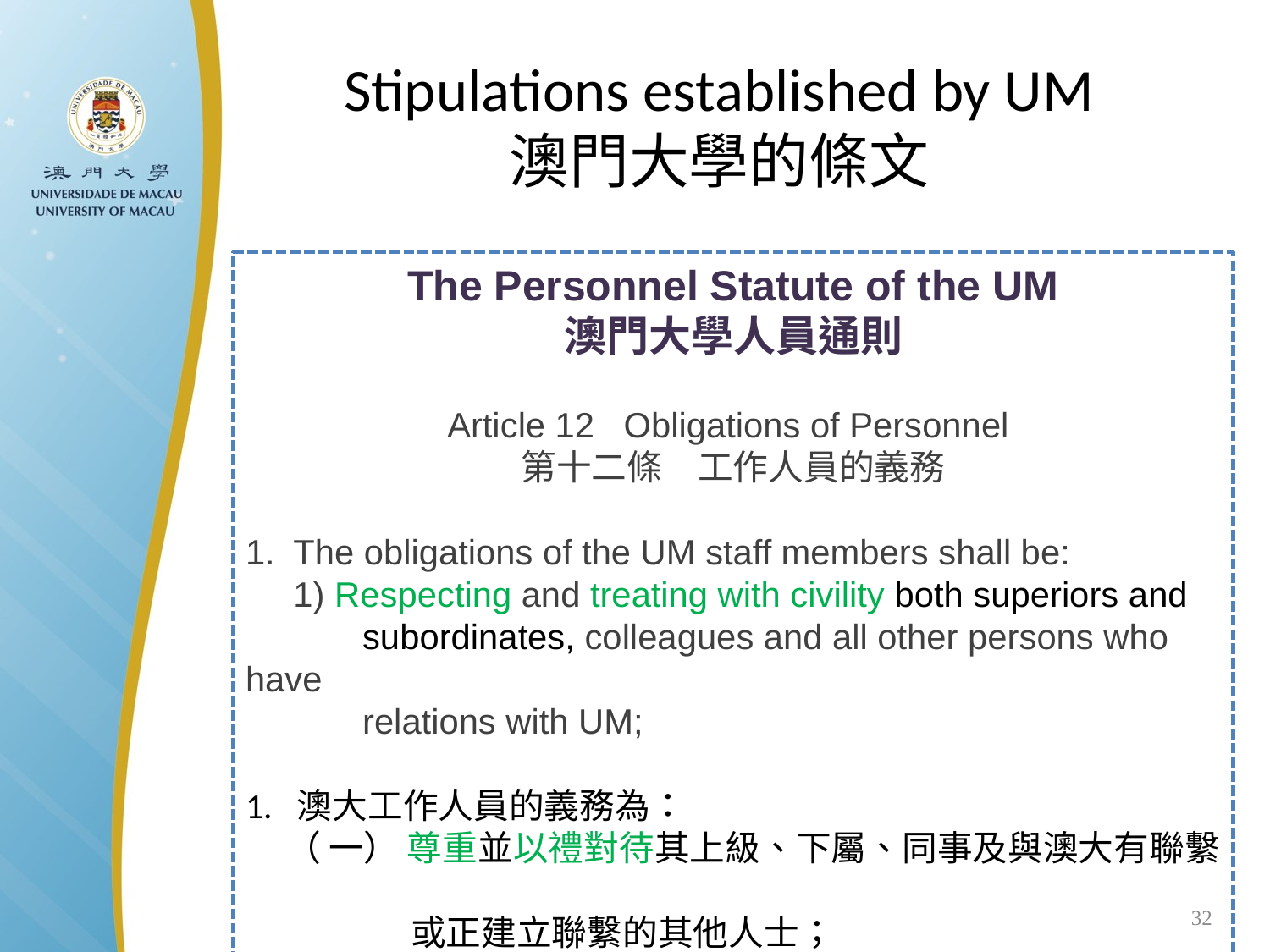

Stipulations established by UM
澳門大學的條文
The Personnel Statute of the UM
澳門大學人員通則
Article 12   Obligations of Personnel
第十二條　工作人員的義務

The obligations of the UM staff members shall be:
1) Respecting and treating with civility both superiors and
            subordinates, colleagues and all other persons who have
            relations with UM;

1.  澳大工作人員的義務為：
    （ 一） 尊重並以禮對待其上級、下屬、同事及與澳大有聯繫
                    或正建立聯繫的其他人士；

32